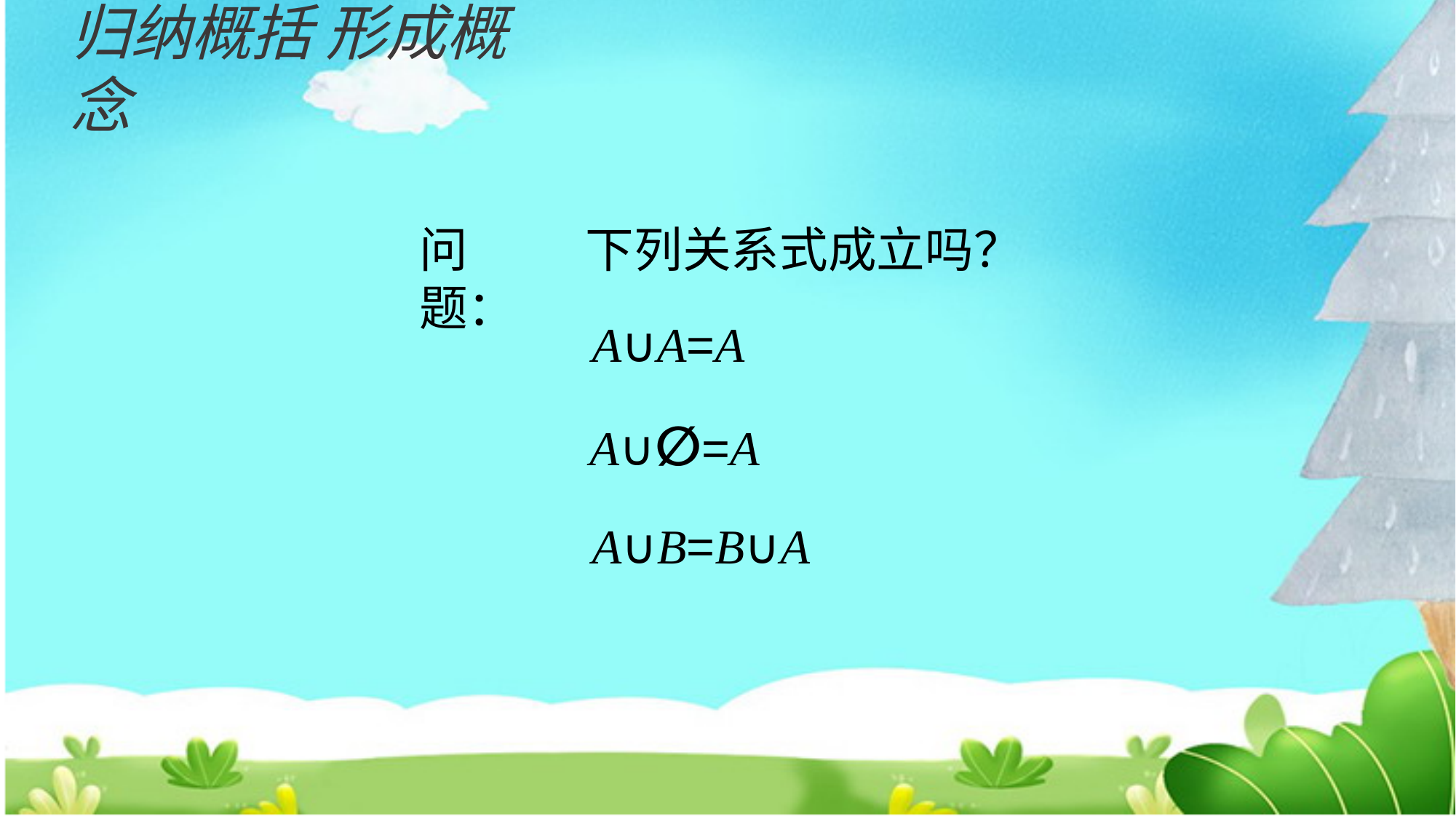

归纳概括 形成概念
问题：
下列关系式成立吗？
A∪A=A
A∪∅=A
A∪B=B∪A